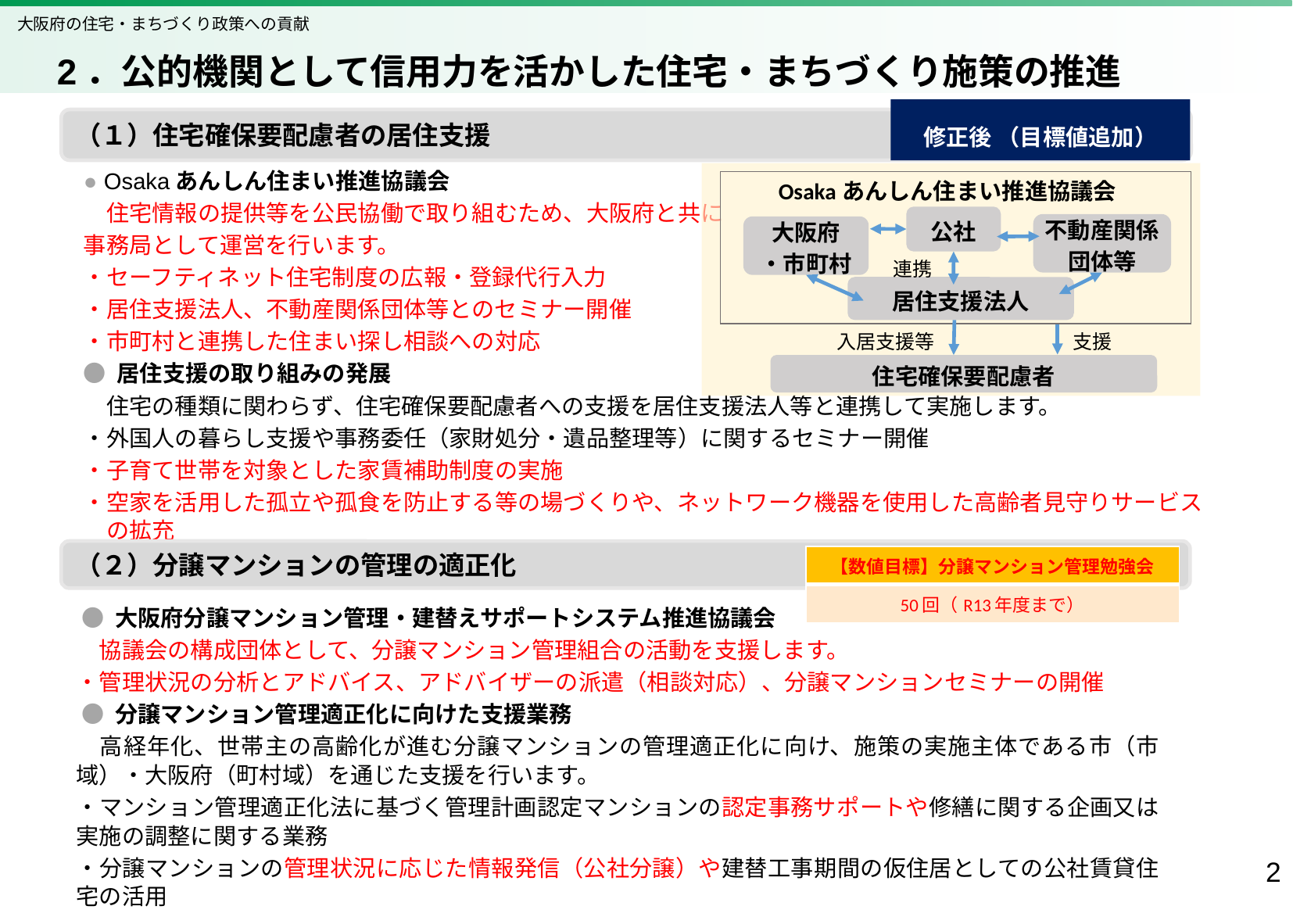

大阪府の住宅・まちづくり政策への貢献
　2．公的機関として信用力を活かした住宅・まちづくり施策の推進
修正後 （目標値追加）
（１）住宅確保要配慮者の居住支援
● Osakaあんしん住まい推進協議会
　住宅情報の提供等を公民協働で取り組むため、大阪府と共に
事務局として運営を行います。
・セーフティネット住宅制度の広報・登録代行入力
・居住支援法人、不動産関係団体等とのセミナー開催
・市町村と連携した住まい探し相談への対応
● 居住支援の取り組みの発展
　住宅の種類に関わらず、住宅確保要配慮者への支援を居住支援法人等と連携して実施します。
・外国人の暮らし支援や事務委任（家財処分・遺品整理等）に関するセミナー開催
・子育て世帯を対象とした家賃補助制度の実施
・空家を活用した孤立や孤食を防止する等の場づくりや、ネットワーク機器を使用した高齢者見守りサービスの拡充

Osakaあんしん住まい推進協議会

公社
不動産関係
団体等
大阪府
・市町村
連携
居住支援法人
入居支援等
支援
住宅確保要配慮者
（２）分譲マンションの管理の適正化
| 【数値目標】分譲マンション管理勉強会 |
| --- |
| 50回（R13年度まで） |
 ● 大阪府分譲マンション管理・建替えサポートシステム推進協議会
　協議会の構成団体として、分譲マンション管理組合の活動を支援します。
・管理状況の分析とアドバイス、アドバイザーの派遣（相談対応）、分譲マンションセミナーの開催
 ● 分譲マンション管理適正化に向けた支援業務
　高経年化、世帯主の高齢化が進む分譲マンションの管理適正化に向け、施策の実施主体である市（市域）・大阪府（町村域）を通じた支援を行います。
・マンション管理適正化法に基づく管理計画認定マンションの認定事務サポートや修繕に関する企画又は実施の調整に関する業務
・分譲マンションの管理状況に応じた情報発信（公社分譲）や建替工事期間の仮住居としての公社賃貸住宅の活用
2